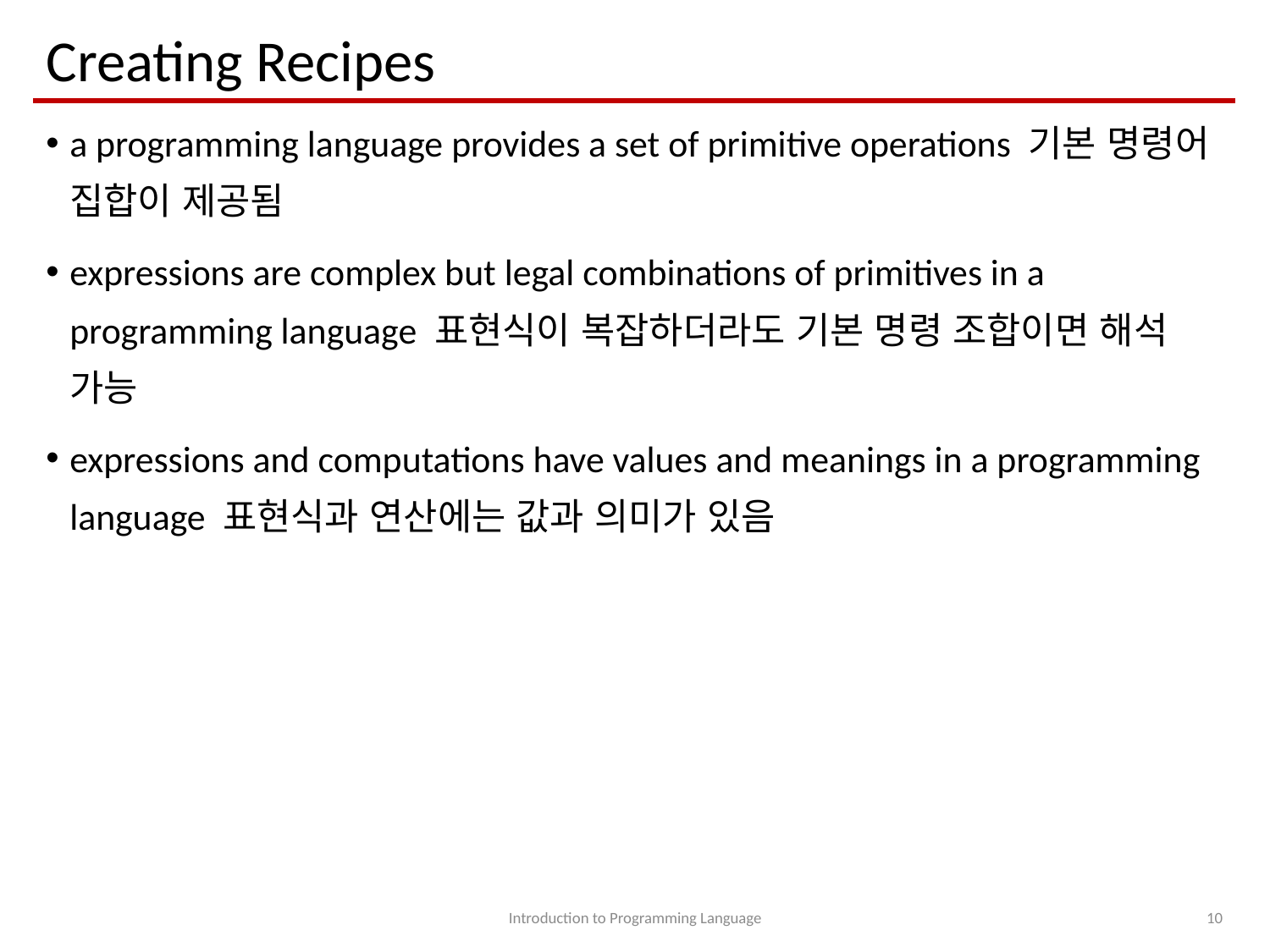

# Creating Recipes
a programming language provides a set of primitive operations 기본 명령어 집합이 제공됨
expressions are complex but legal combinations of primitives in a programming language 표현식이 복잡하더라도 기본 명령 조합이면 해석 가능
expressions and computations have values and meanings in a programming language 표현식과 연산에는 값과 의미가 있음

Introduction to Programming Language
10